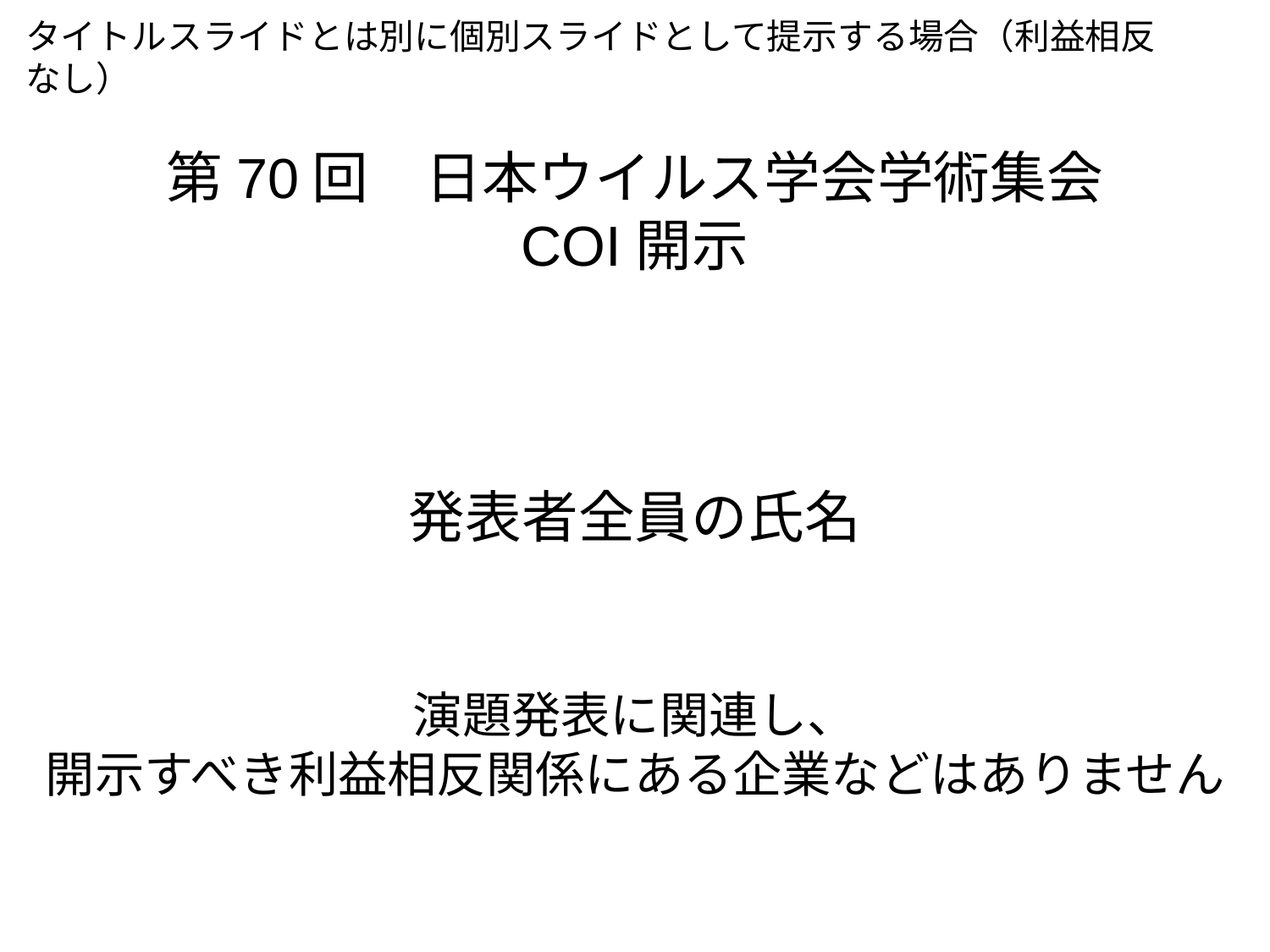

タイトルスライドとは別に個別スライドとして提示する場合（利益相反なし）
第70回　日本ウイルス学会学術集会
COI開示

発表者全員の氏名

演題発表に関連し、
開示すべき利益相反関係にある企業などはありません